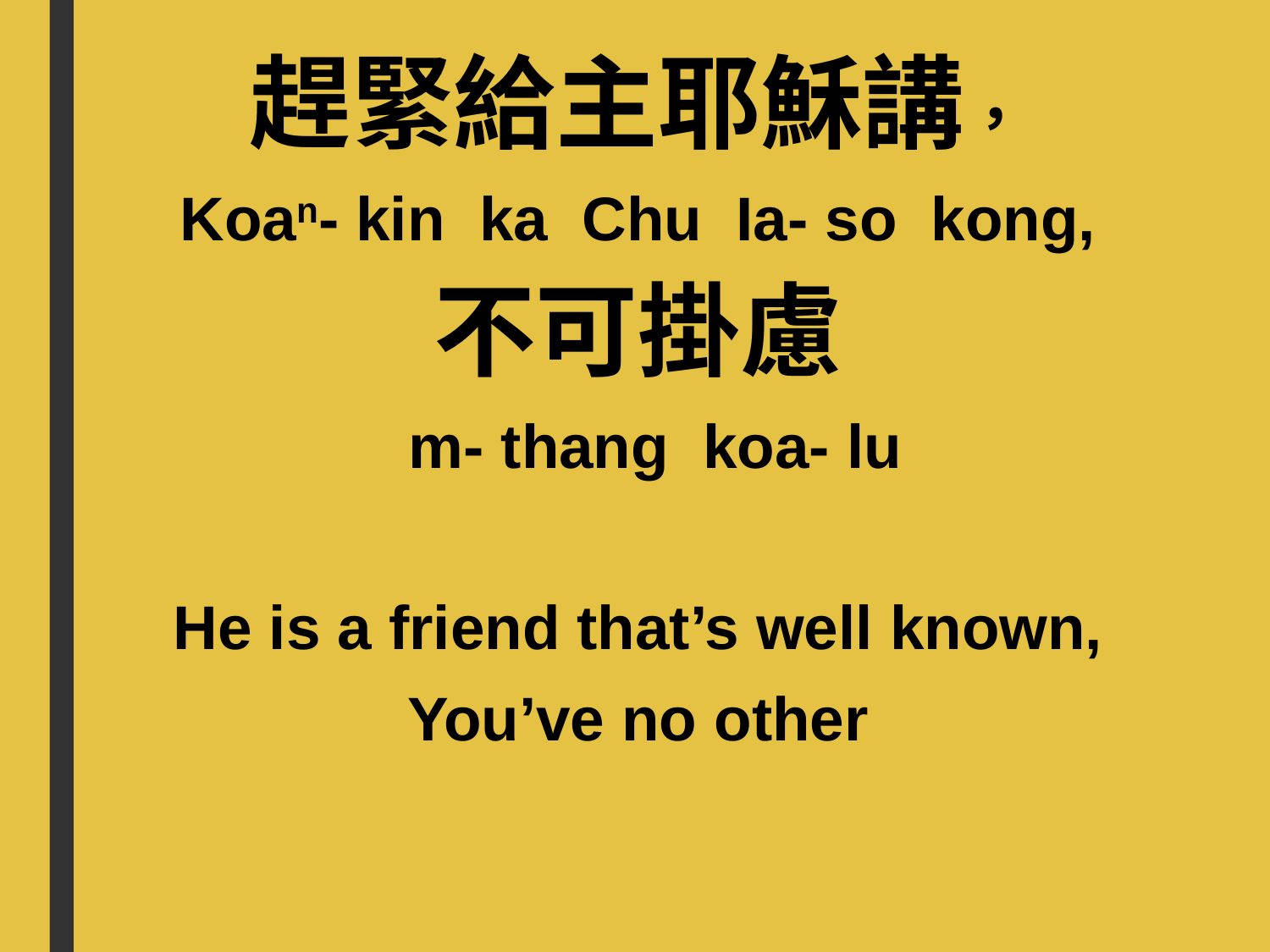

趕緊給主耶穌講，
Koan- kin  ka  Chu  Ia- so  kong,
不可掛慮
  m- thang  koa- lu

He is a friend that’s well known,
You’ve no other